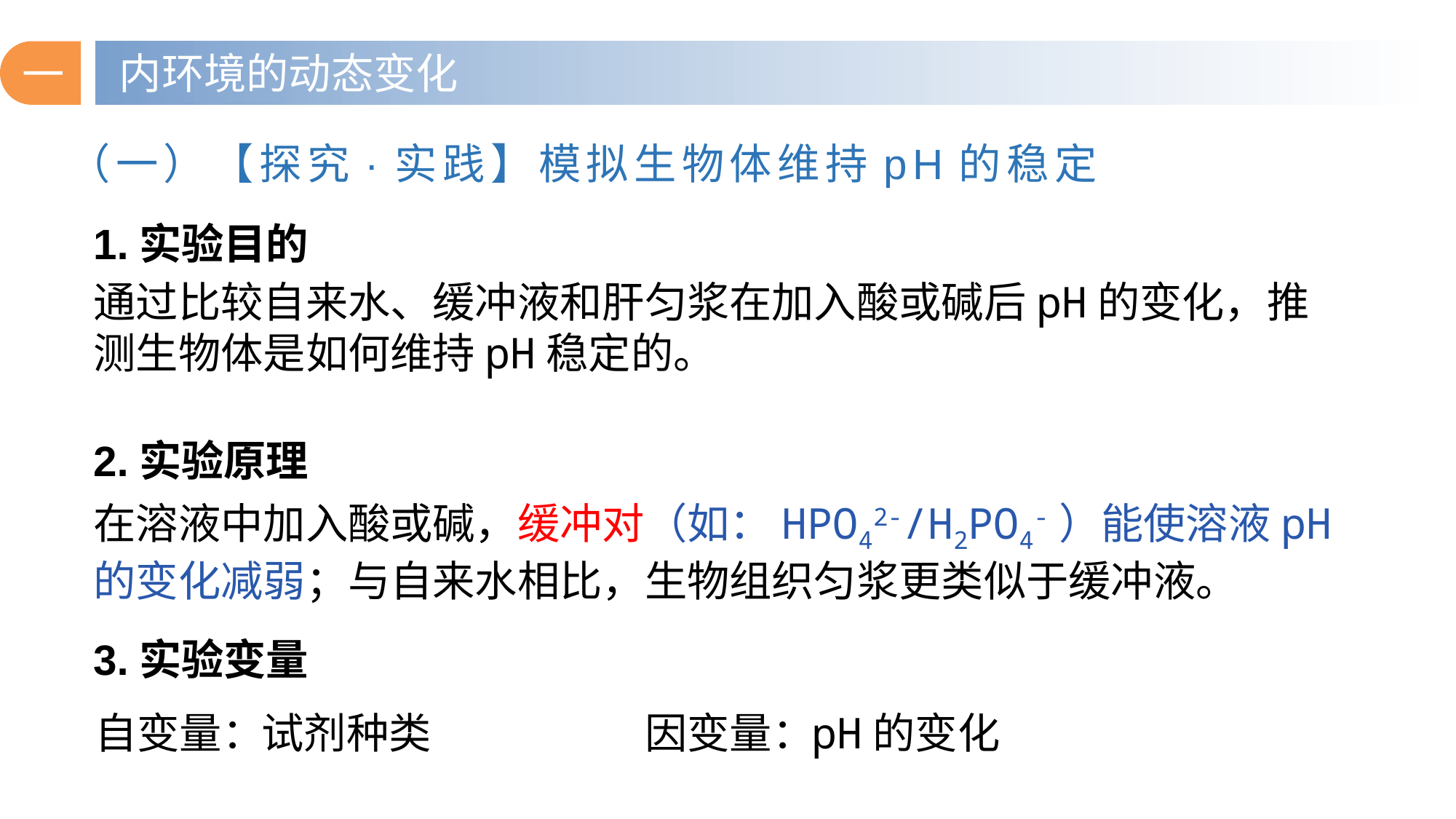

一
内环境的动态变化
（一）【探究·实践】模拟生物体维持pH的稳定
1.实验目的
通过比较自来水、缓冲液和肝匀浆在加入酸或碱后pH的变化，推测生物体是如何维持pH稳定的。
2.实验原理
在溶液中加入酸或碱，缓冲对（如：HPO42-/H2PO4-）能使溶液pH的变化减弱；与自来水相比，生物组织匀浆更类似于缓冲液。
3.实验变量
自变量：
试剂种类
因变量：
pH的变化